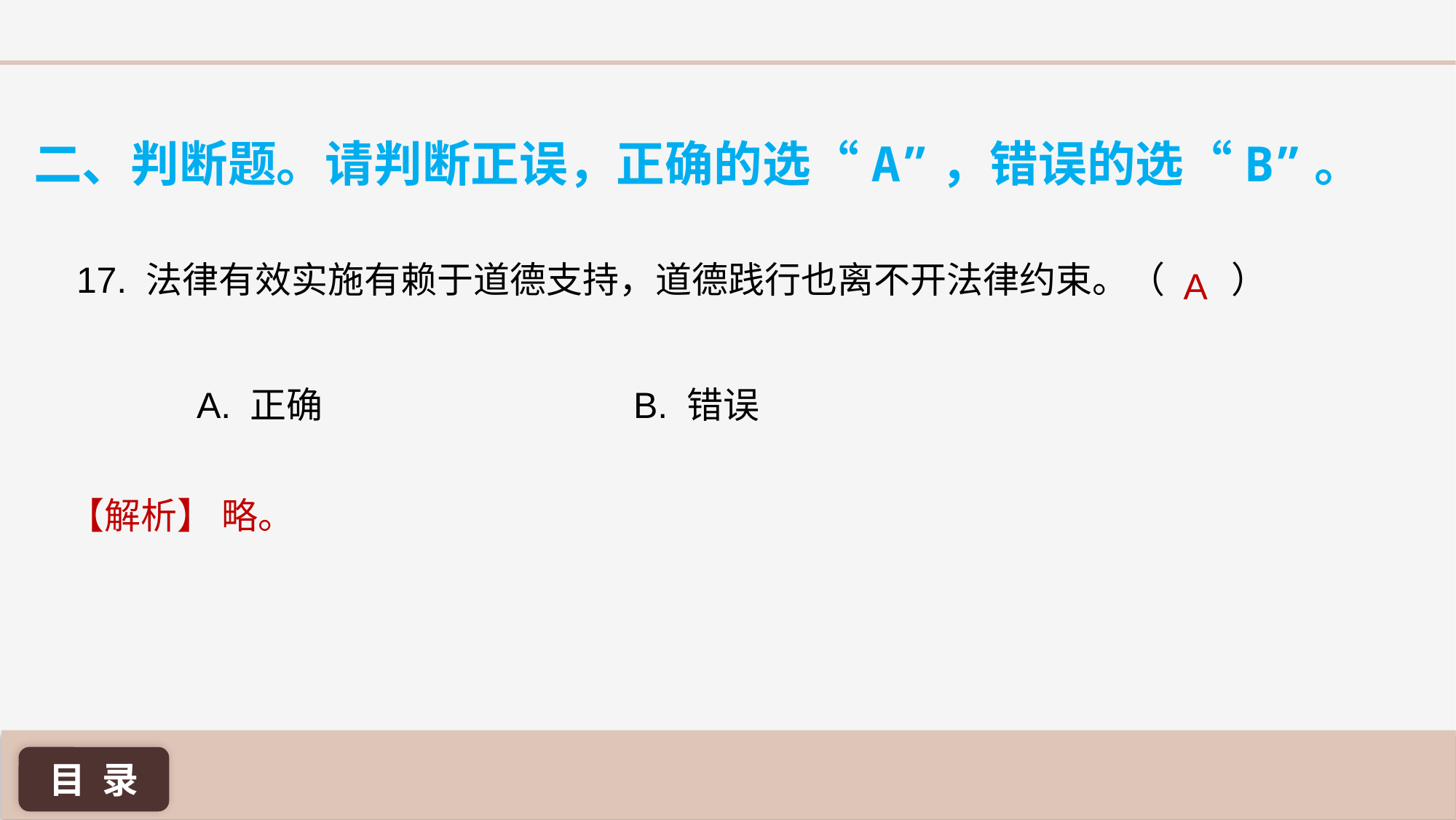

二、判断题。请判断正误，正确的选“A”，错误的选“B”。
17. 法律有效实施有赖于道德支持，道德践行也离不开法律约束。（	 ）
A
A. 正确 			B. 错误
【解析】 略。